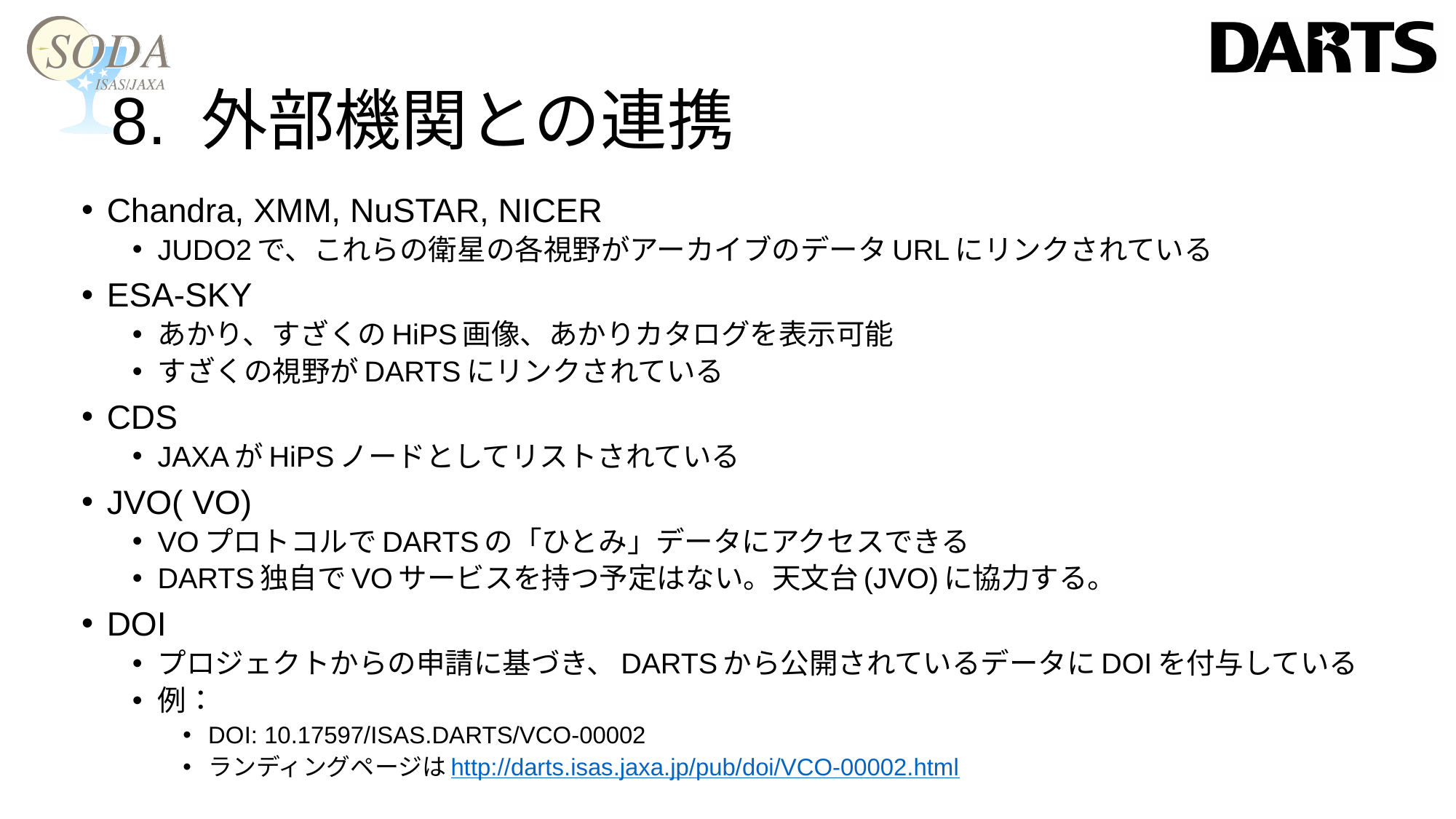

# 8. 外部機関との連携
Chandra, XMM, NuSTAR, NICER
JUDO2で、これらの衛星の各視野がアーカイブのデータURLにリンクされている
ESA-SKY
あかり、すざくのHiPS画像、あかりカタログを表示可能
すざくの視野がDARTSにリンクされている
CDS
JAXAがHiPSノードとしてリストされている
JVO( VO)
VOプロトコルでDARTSの「ひとみ」データにアクセスできる
DARTS独自でVOサービスを持つ予定はない。天文台(JVO)に協力する。
DOI
プロジェクトからの申請に基づき、DARTSから公開されているデータにDOIを付与している
例：
DOI: 10.17597/ISAS.DARTS/VCO-00002
ランディングページはhttp://darts.isas.jaxa.jp/pub/doi/VCO-00002.html